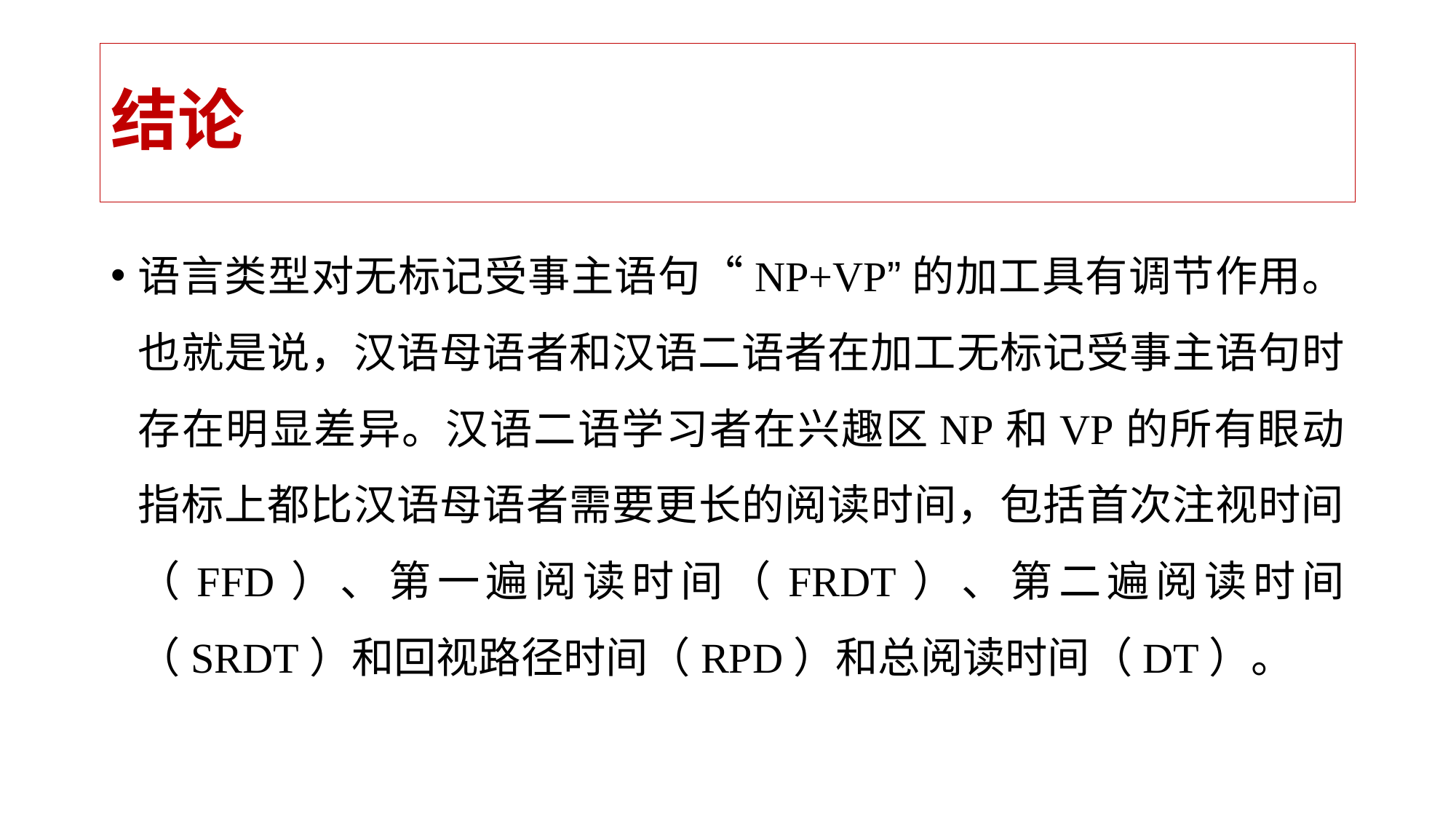

# 结论
语言类型对无标记受事主语句“NP+VP”的加工具有调节作用。也就是说，汉语母语者和汉语二语者在加工无标记受事主语句时存在明显差异。汉语二语学习者在兴趣区NP和VP的所有眼动指标上都比汉语母语者需要更长的阅读时间，包括首次注视时间（FFD）、第一遍阅读时间（FRDT）、第二遍阅读时间（SRDT）和回视路径时间（RPD）和总阅读时间（DT）。